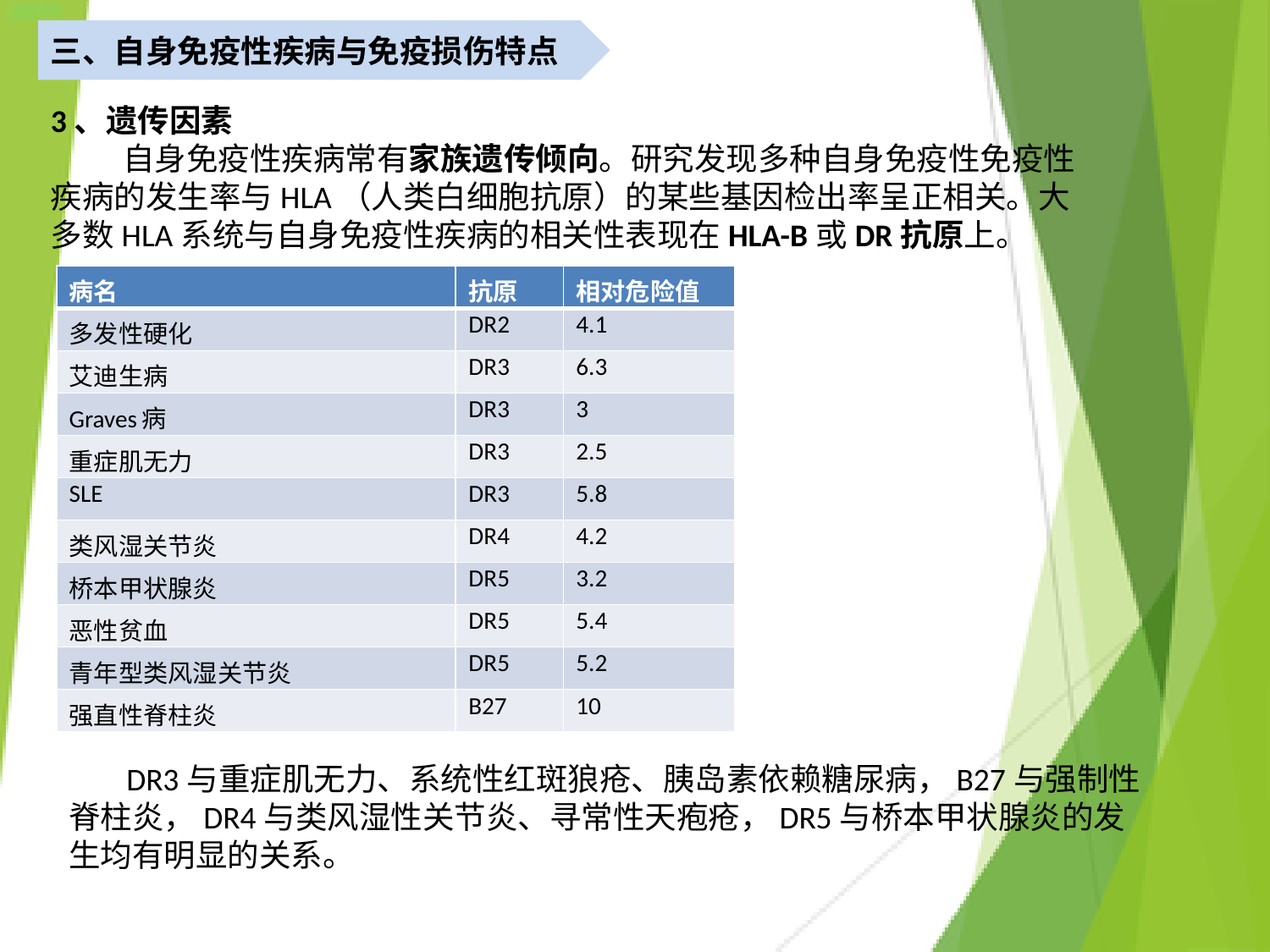

三、自身免疫性疾病与免疫损伤特点
3、遗传因素
         自身免疫性疾病常有家族遗传倾向。研究发现多种自身免疫性免疫性疾病的发生率与HLA（人类白细胞抗原）的某些基因检出率呈正相关。大多数HLA系统与自身免疫性疾病的相关性表现在HLA-B或DR抗原上。

| 病名 | 抗原 | 相对危险值 |
| --- | --- | --- |
| 多发性硬化 | DR2 | 4.1 |
| 艾迪生病 | DR3 | 6.3 |
| Graves病 | DR3 | 3 |
| 重症肌无力 | DR3 | 2.5 |
| SLE | DR3 | 5.8 |
| 类风湿关节炎 | DR4 | 4.2 |
| 桥本甲状腺炎 | DR5 | 3.2 |
| 恶性贫血 | DR5 | 5.4 |
| 青年型类风湿关节炎 | DR5 | 5.2 |
| 强直性脊柱炎 | B27 | 10 |
        DR3与重症肌无力、系统性红斑狼疮、胰岛素依赖糖尿病，B27与强制性脊柱炎，DR4与类风湿性关节炎、寻常性天疱疮，DR5与桥本甲状腺炎的发生均有明显的关系。